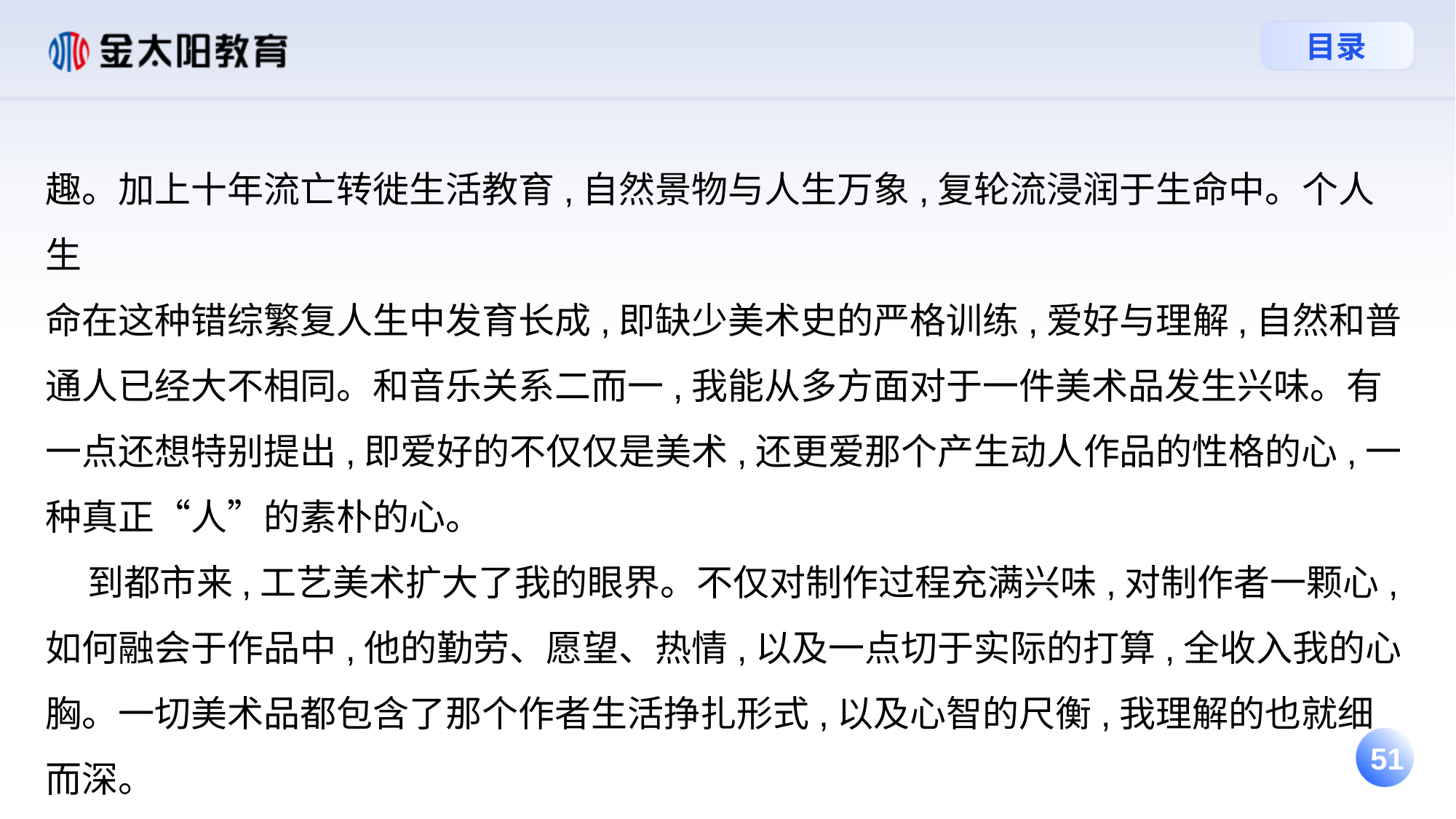

趣。加上十年流亡转徙生活教育,自然景物与人生万象,复轮流浸润于生命中。个人生
命在这种错综繁复人生中发育长成,即缺少美术史的严格训练,爱好与理解,自然和普通人已经大不相同。和音乐关系二而一,我能从多方面对于一件美术品发生兴味。有一点还想特别提出,即爱好的不仅仅是美术,还更爱那个产生动人作品的性格的心,一种真正“人”的素朴的心。
    到都市来,工艺美术扩大了我的眼界。不仅对制作过程充满兴味,对制作者一颗心,如何融会于作品中,他的勤劳、愿望、热情,以及一点切于实际的打算,全收入我的心胸。一切美术品都包含了那个作者生活挣扎形式,以及心智的尺衡,我理解的也就细而深。